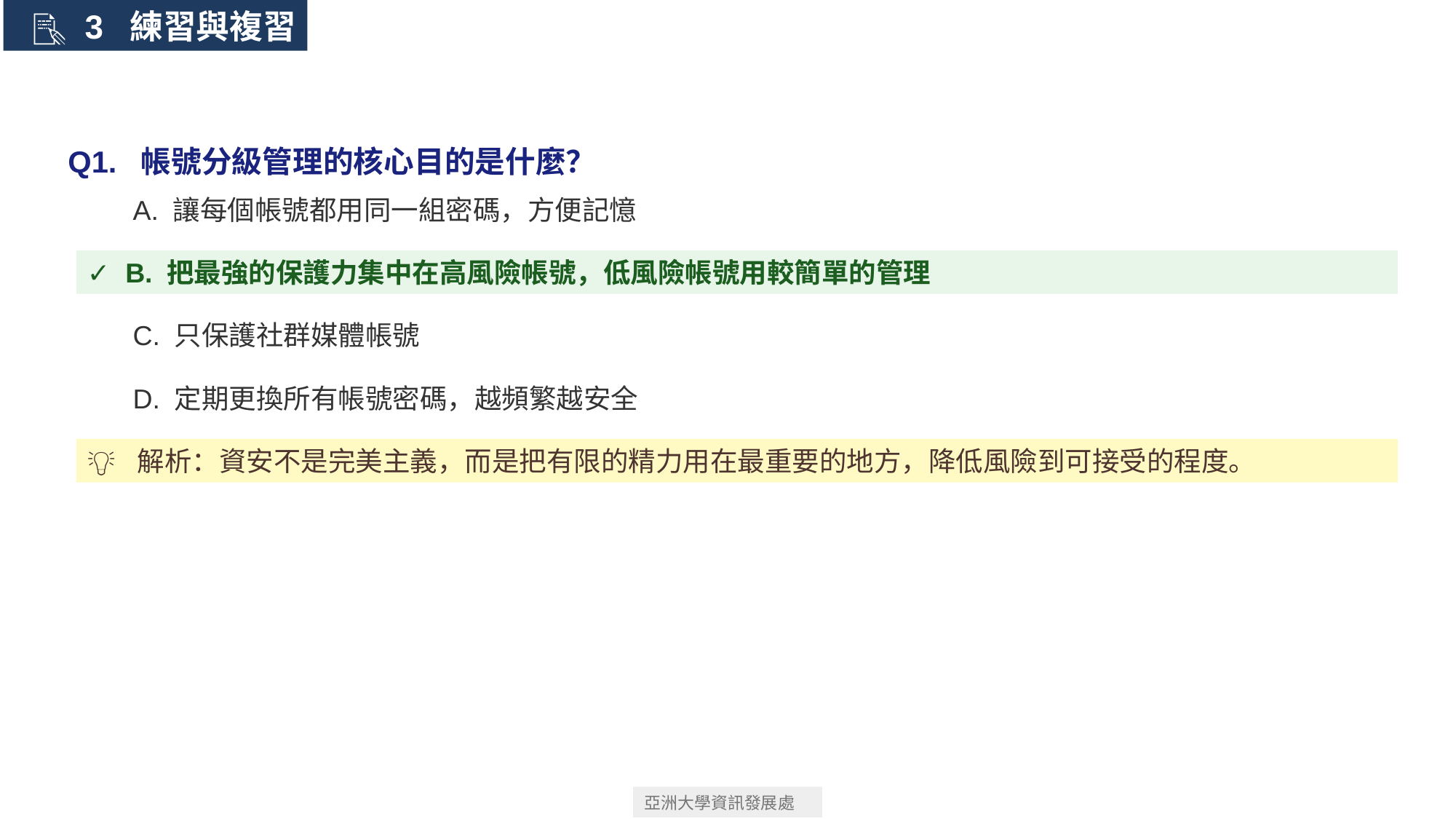

📝  3  練習與複習
Q1.  帳號分級管理的核心目的是什麼？
      A. 讓每個帳號都用同一組密碼，方便記憶
✓  B. 把最強的保護力集中在高風險帳號，低風險帳號用較簡單的管理
      C. 只保護社群媒體帳號
      D. 定期更換所有帳號密碼，越頻繁越安全
💡  解析：資安不是完美主義，而是把有限的精力用在最重要的地方，降低風險到可接受的程度。
亞洲大學資訊發展處